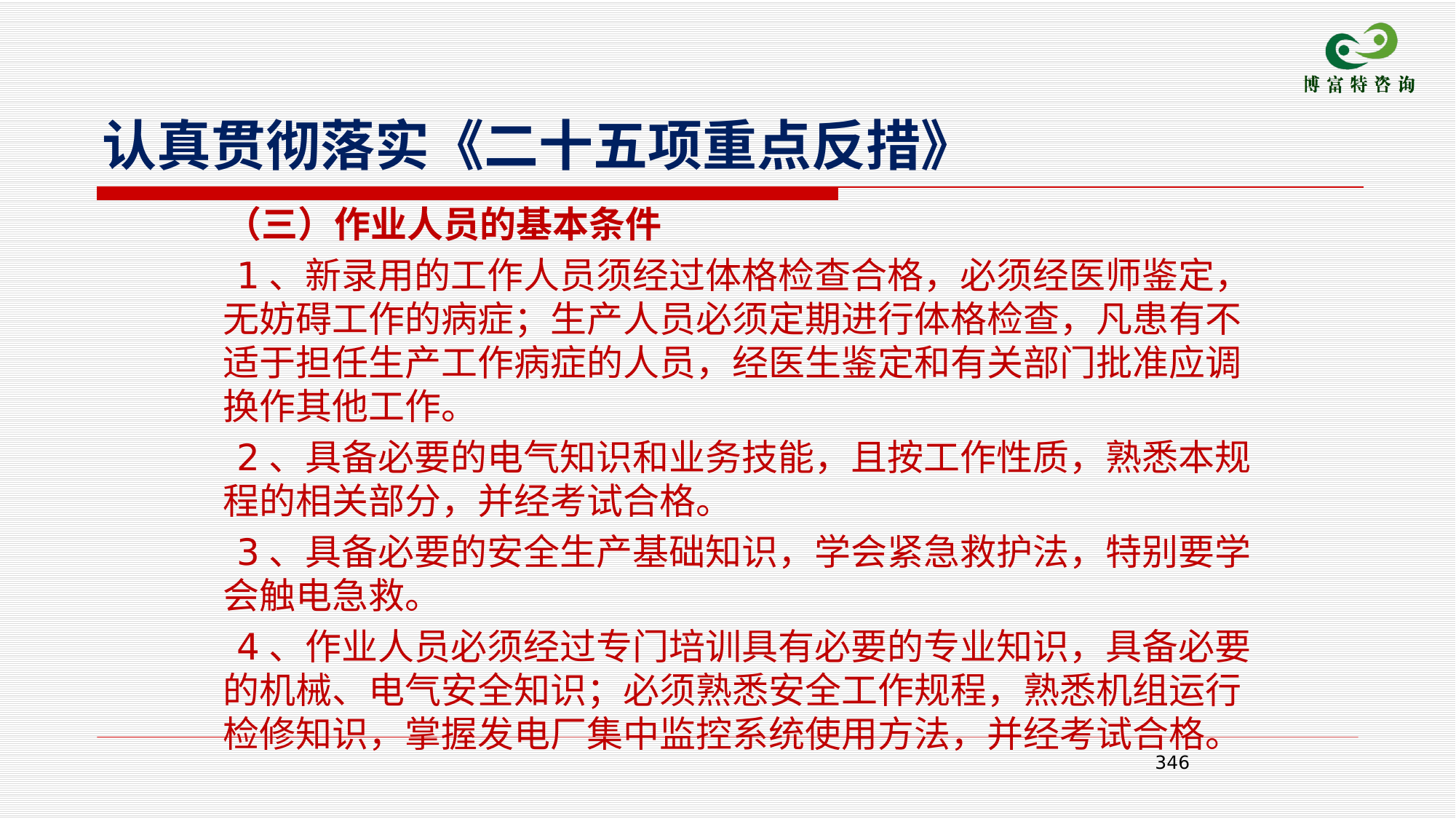

认真贯彻落实《二十五项重点反措》
      （三）作业人员的基本条件
      1、新录用的工作人员须经过体格检查合格，必须经医师鉴定，无妨碍工作的病症；生产人员必须定期进行体格检查，凡患有不适于担任生产工作病症的人员，经医生鉴定和有关部门批准应调换作其他工作。
      2、具备必要的电气知识和业务技能，且按工作性质，熟悉本规程的相关部分，并经考试合格。
      3、具备必要的安全生产基础知识，学会紧急救护法，特别要学会触电急救。
      4、作业人员必须经过专门培训具有必要的专业知识，具备必要的机械、电气安全知识；必须熟悉安全工作规程，熟悉机组运行检修知识，掌握发电厂集中监控系统使用方法，并经考试合格。

346